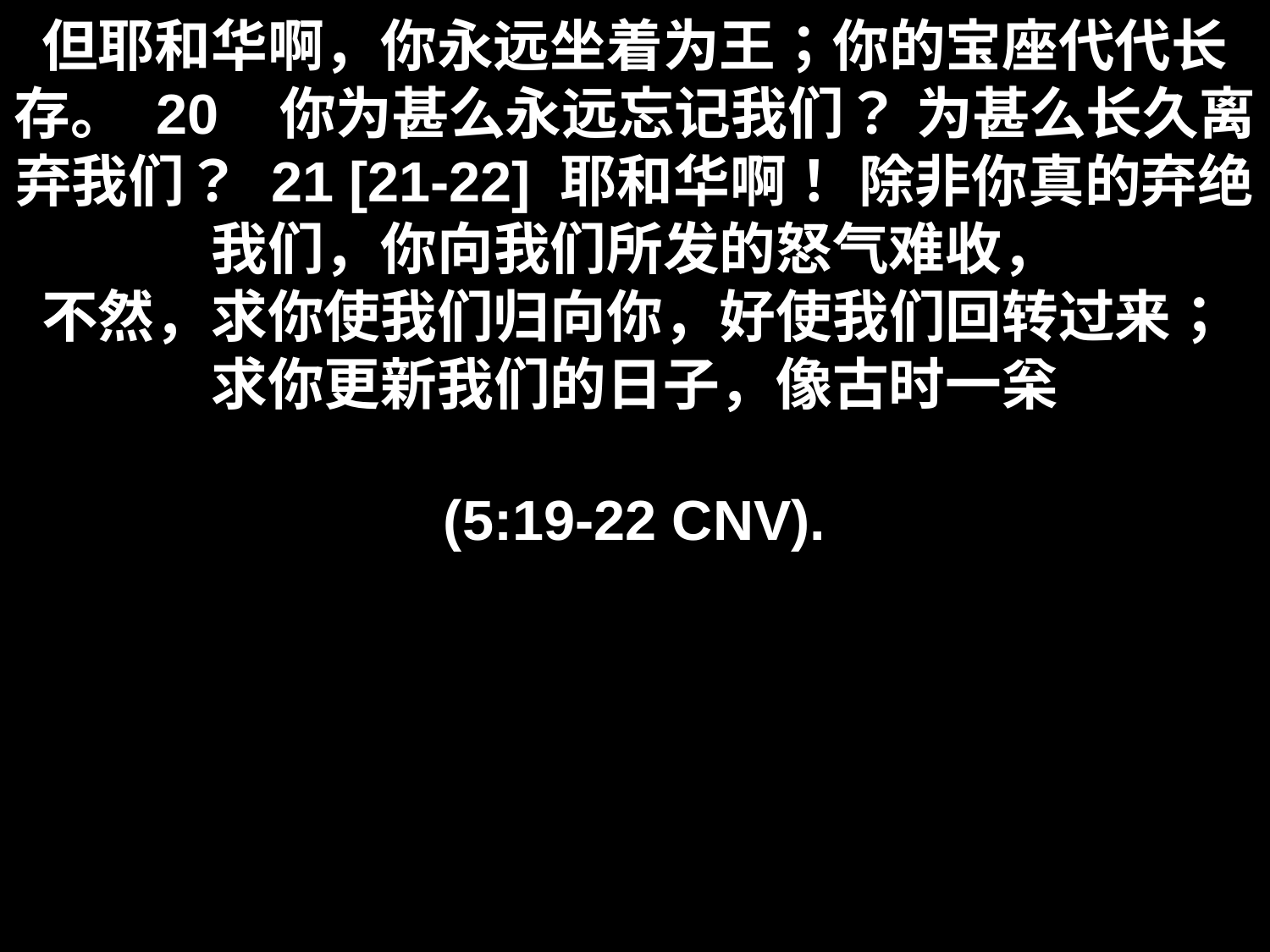

# 但耶和华啊，你永远坐着为王；你的宝座代代长存。 20   你为甚么永远忘记我们？ 为甚么长久离弃我们？ 21 [21-22] 耶和华啊！ 除非你真的弃绝我们，你向我们所发的怒气难收， 不然，求你使我们归向你，好使我们回转过来； 求你更新我们的日子，像古时一枀 (5:19-22 CNV).